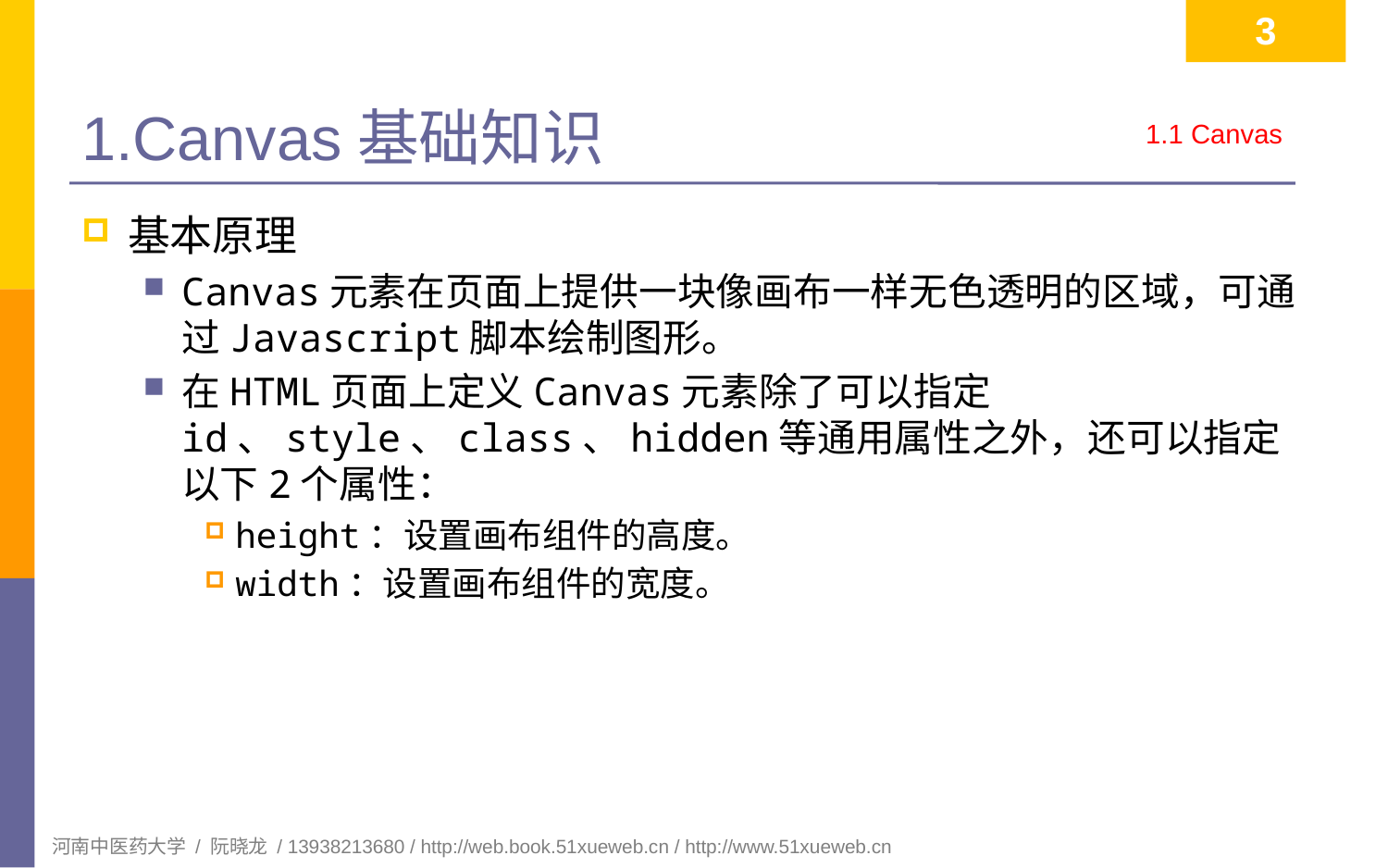

3
# 1.Canvas基础知识
1.1 Canvas
基本原理
Canvas元素在页面上提供一块像画布一样无色透明的区域，可通过Javascript脚本绘制图形。
在HTML页面上定义Canvas元素除了可以指定id、style、class、hidden等通用属性之外，还可以指定以下2个属性：
height：设置画布组件的高度。
width：设置画布组件的宽度。